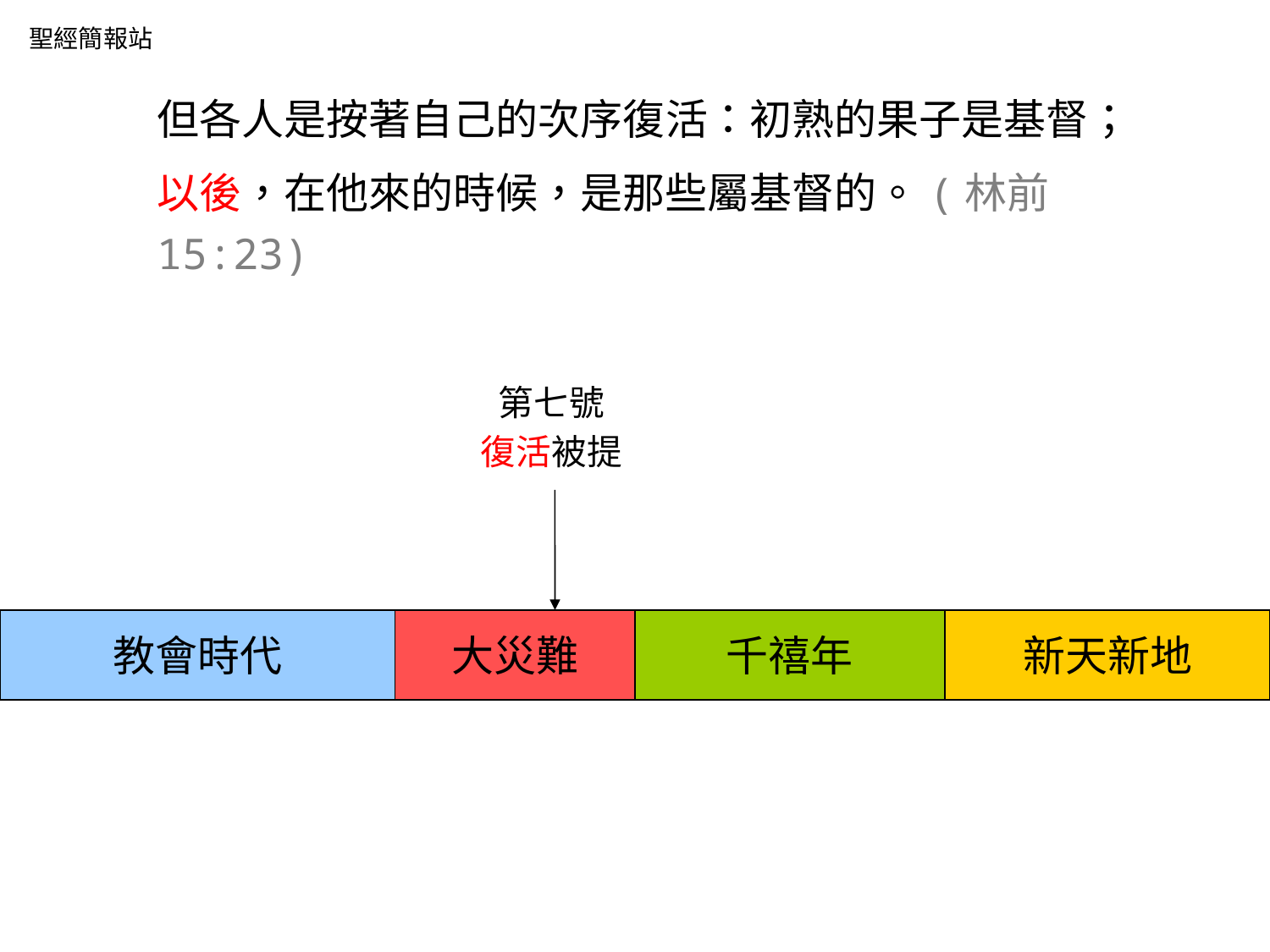

聖經簡報站
但各人是按著自己的次序復活：初熟的果子是基督；
以後，在他來的時候，是那些屬基督的。(林前15:23)
第七號
復活被提

教會時代
大災難
千禧年
新天新地